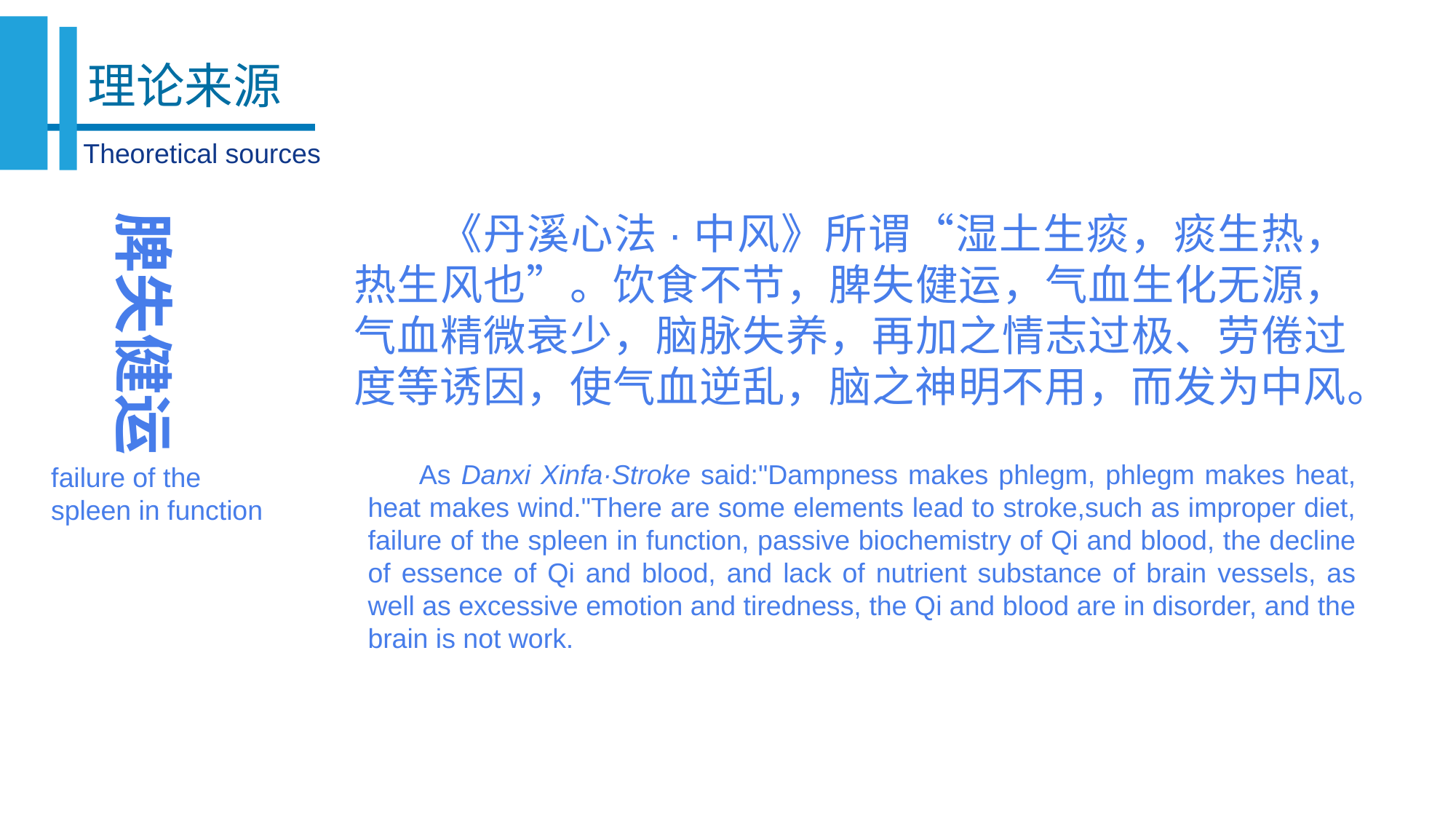

理论来源
Theoretical sources
《丹溪心法·中风》所谓“湿土生痰，痰生热，热生风也”。饮食不节，脾失健运，气血生化无源，气血精微衰少，脑脉失养，再加之情志过极、劳倦过度等诱因，使气血逆乱，脑之神明不用，而发为中风。
脾失健运
     As Danxi Xinfa·Stroke said:"Dampness makes phlegm, phlegm makes heat, heat makes wind."There are some elements lead to stroke,such as improper diet, failure of the spleen in function, passive biochemistry of Qi and blood, the decline of essence of Qi and blood, and lack of nutrient substance of brain vessels, as well as excessive emotion and tiredness, the Qi and blood are in disorder, and the brain is not work.
failure of the spleen in function